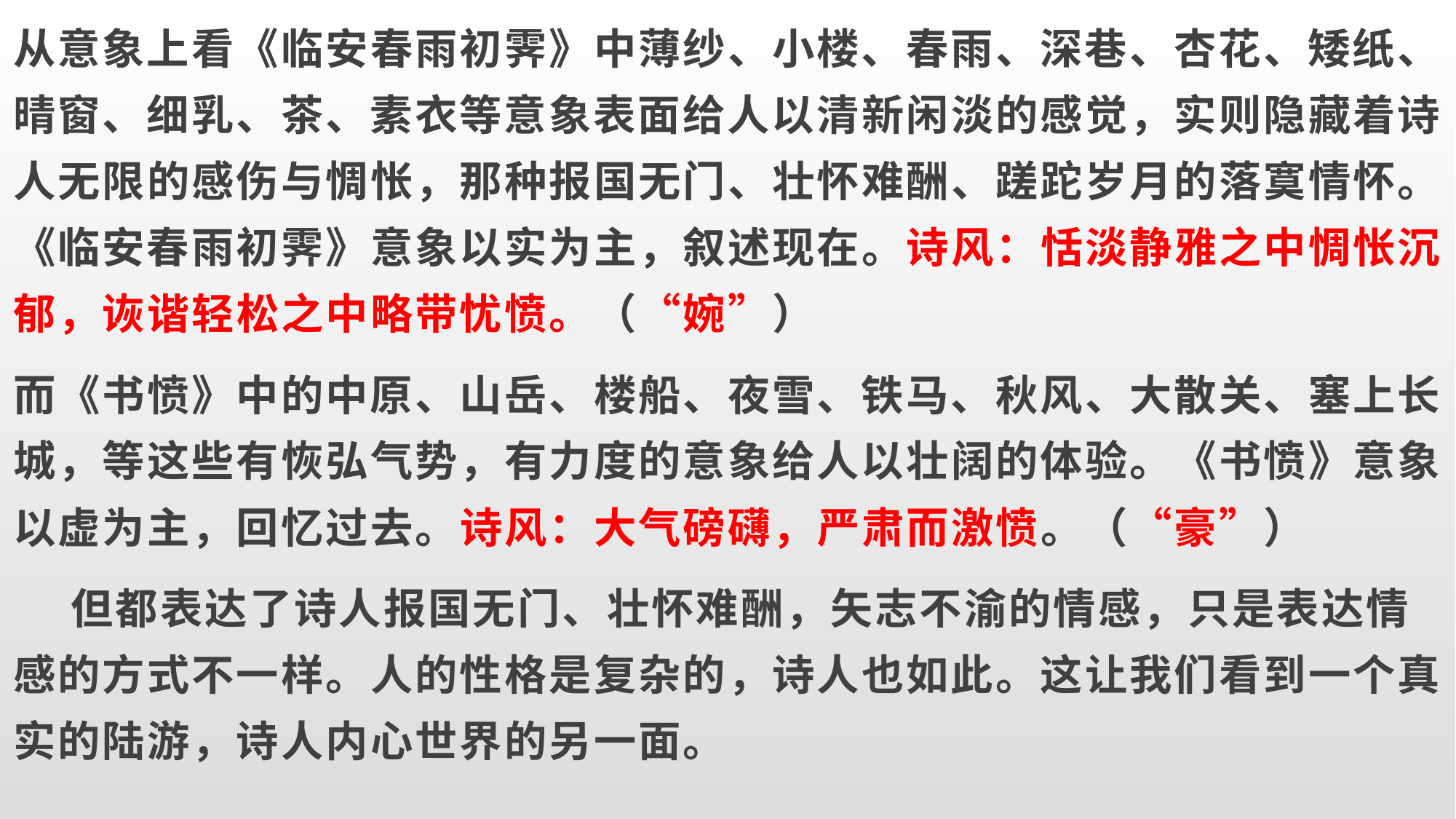

从意象上看《临安春雨初霁》中薄纱、小楼、春雨、深巷、杏花、矮纸、晴窗、细乳、茶、素衣等意象表面给人以清新闲淡的感觉，实则隐藏着诗人无限的感伤与惆怅，那种报国无门、壮怀难酬、蹉跎岁月的落寞情怀。《临安春雨初霁》意象以实为主，叙述现在。诗风：恬淡静雅之中惆怅沉郁，诙谐轻松之中略带忧愤。（“婉”）
而《书愤》中的中原、山岳、楼船、夜雪、铁马、秋风、大散关、塞上长城，等这些有恢弘气势，有力度的意象给人以壮阔的体验。《书愤》意象以虚为主，回忆过去。诗风：大气磅礴，严肃而激愤。（“豪”）
    但都表达了诗人报国无门、壮怀难酬，矢志不渝的情感，只是表达情感的方式不一样。人的性格是复杂的，诗人也如此。这让我们看到一个真实的陆游，诗人内心世界的另一面。